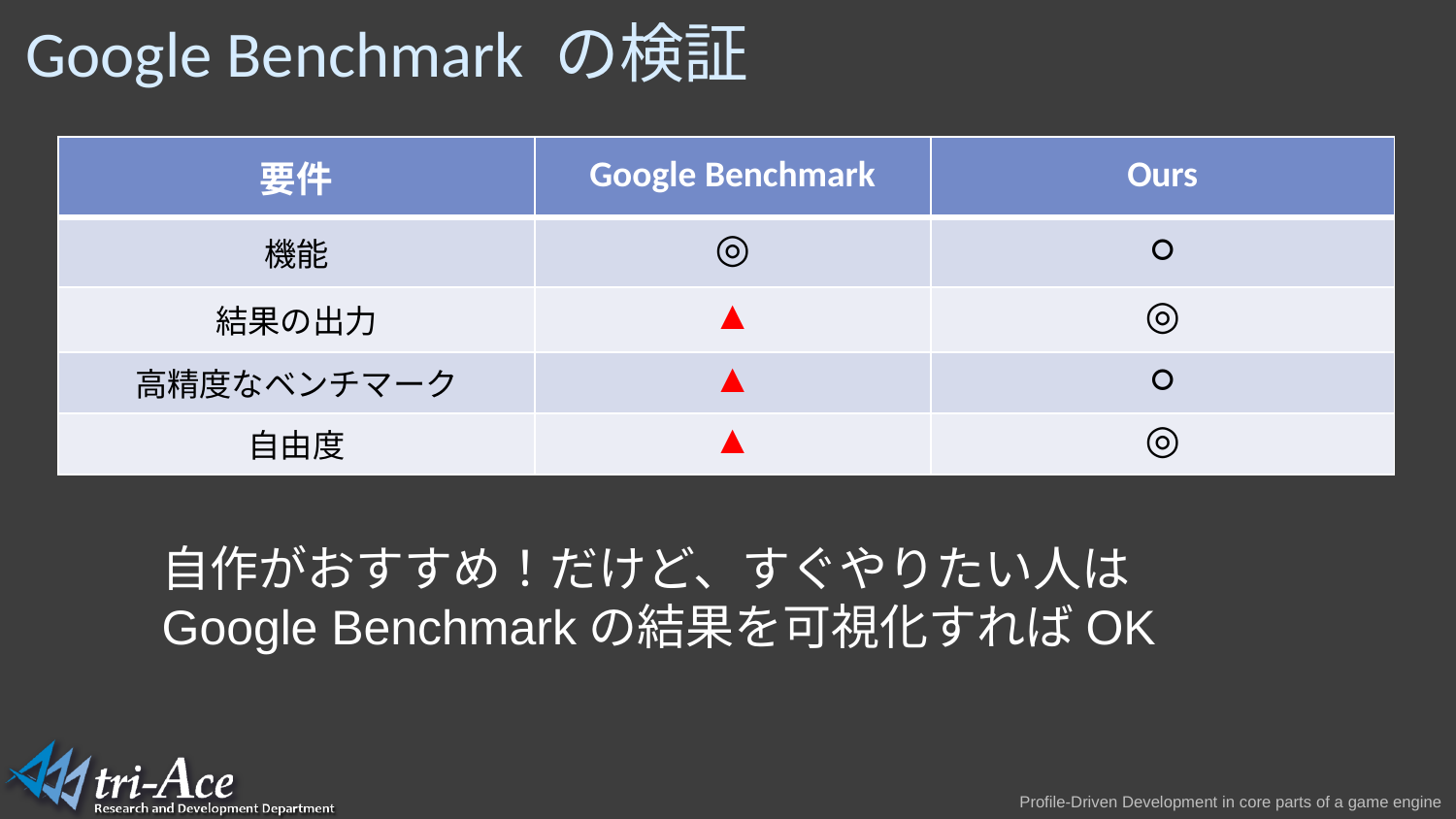

# Google Benchmark の検証

| 要件 | Google Benchmark | Ours |
| --- | --- | --- |
| 機能 | ◎ | ○ |
| 結果の出力 | ▲ | ◎ |
| 高精度なベンチマーク | ▲ | ○ |
| 自由度 | ▲ | ◎ |
自作がおすすめ！だけど、すぐやりたい人は
Google Benchmarkの結果を可視化すればOK